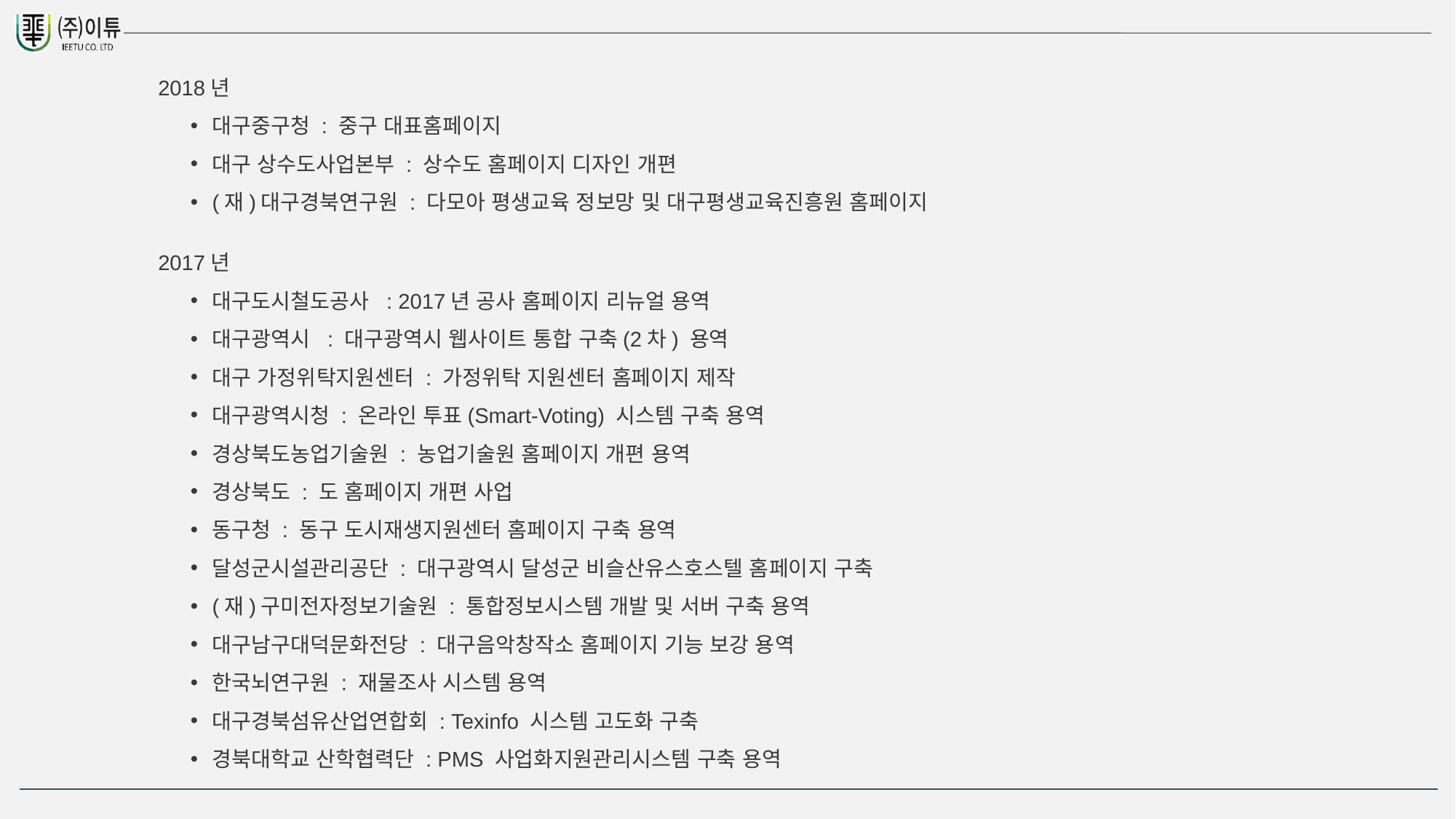

2018년
대구중구청 : 중구 대표홈페이지
대구 상수도사업본부 : 상수도 홈페이지 디자인 개편
(재)대구경북연구원 : 다모아 평생교육 정보망 및 대구평생교육진흥원 홈페이지

2017년
대구도시철도공사  : 2017년 공사 홈페이지 리뉴얼 용역
대구광역시  : 대구광역시 웹사이트 통합 구축(2차) 용역
대구 가정위탁지원센터 : 가정위탁 지원센터 홈페이지 제작
대구광역시청 : 온라인 투표(Smart-Voting) 시스템 구축 용역
경상북도농업기술원 : 농업기술원 홈페이지 개편 용역
경상북도 : 도 홈페이지 개편 사업
동구청 : 동구 도시재생지원센터 홈페이지 구축 용역
달성군시설관리공단 : 대구광역시 달성군 비슬산유스호스텔 홈페이지 구축
(재)구미전자정보기술원 : 통합정보시스템 개발 및 서버 구축 용역
대구남구대덕문화전당 : 대구음악창작소 홈페이지 기능 보강 용역
한국뇌연구원 : 재물조사 시스템 용역
대구경북섬유산업연합회 : Texinfo 시스템 고도화 구축
경북대학교 산학협력단 : PMS 사업화지원관리시스템 구축 용역